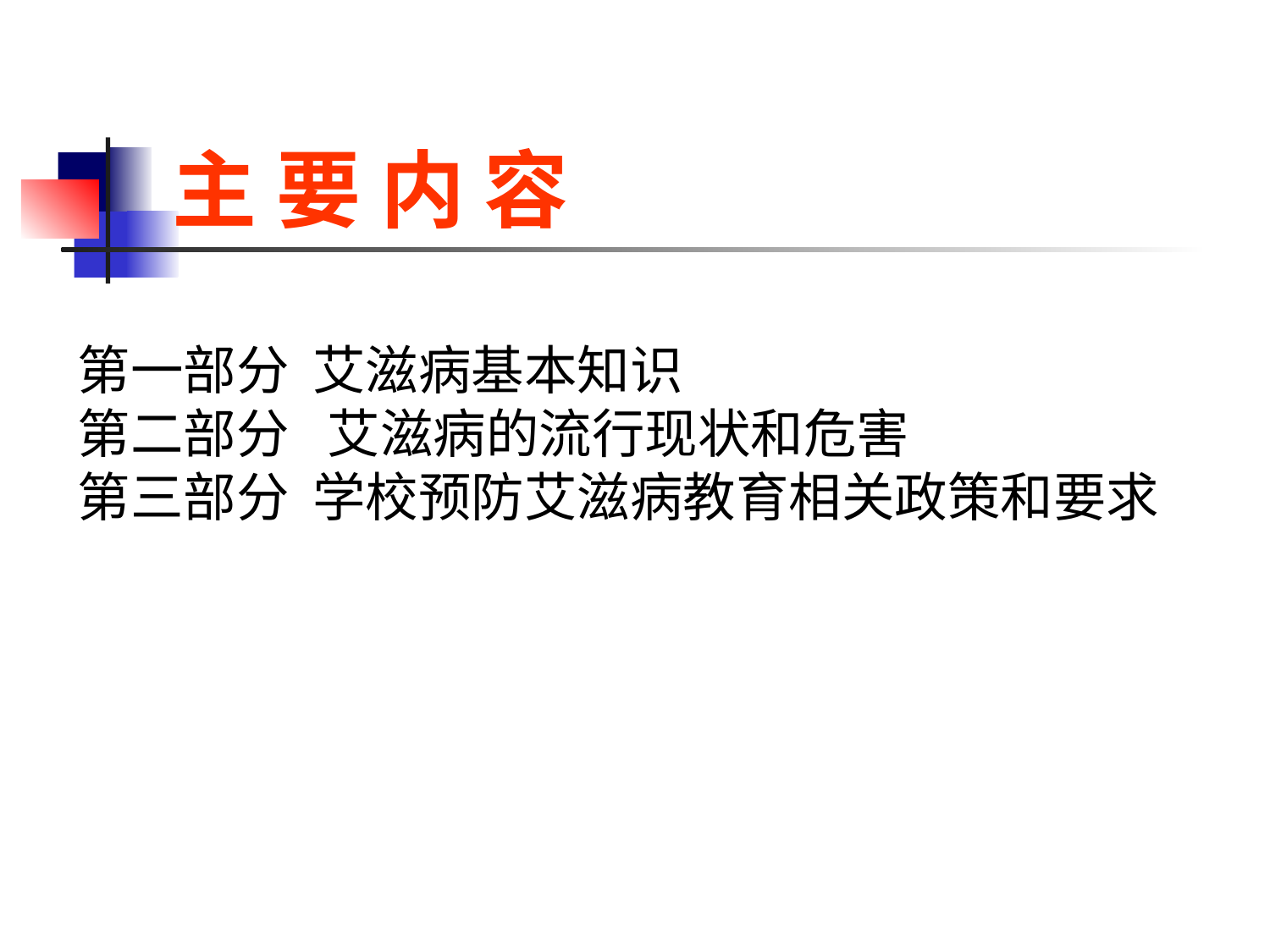

# 主 要 内 容
第一部分  艾滋病基本知识
第二部分    艾滋病的流行现状和危害
第三部分  学校预防艾滋病教育相关政策和要求